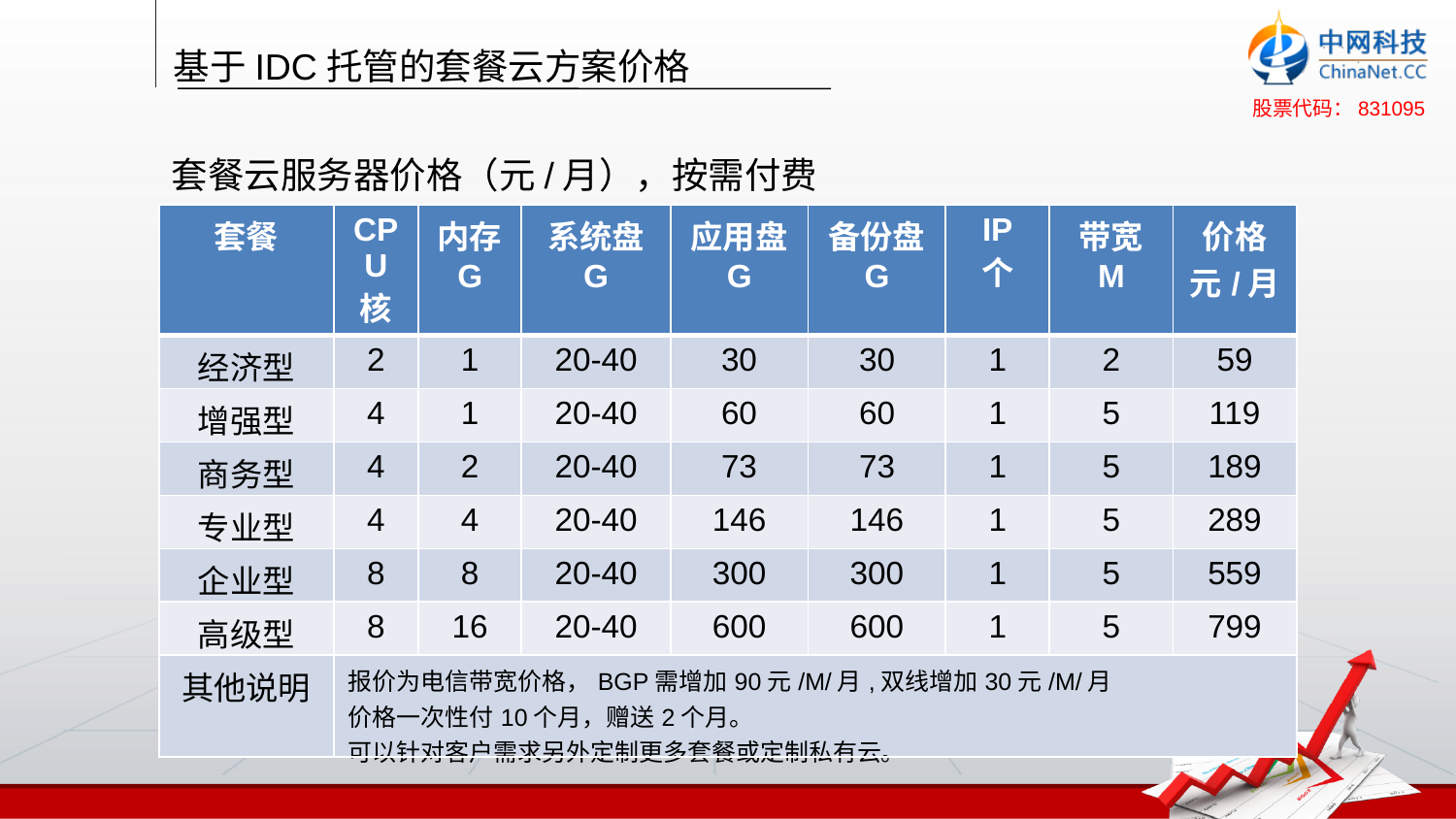

基于IDC托管的套餐云方案价格

套餐云服务器价格（元/月），按需付费

| 套餐 | CPU 核 | 内存 G | 系统盘 G | 应用盘 G | 备份盘 G | IP 个 | 带宽 M | 价格 元/月 |
| --- | --- | --- | --- | --- | --- | --- | --- | --- |
| 经济型 | 2 | 1 | 20-40 | 30 | 30 | 1 | 2 | 59 |
| 增强型 | 4 | 1 | 20-40 | 60 | 60 | 1 | 5 | 119 |
| 商务型 | 4 | 2 | 20-40 | 73 | 73 | 1 | 5 | 189 |
| 专业型 | 4 | 4 | 20-40 | 146 | 146 | 1 | 5 | 289 |
| 企业型 | 8 | 8 | 20-40 | 300 | 300 | 1 | 5 | 559 |
| 高级型 | 8 | 16 | 20-40 | 600 | 600 | 1 | 5 | 799 |
| 其他说明 | 报价为电信带宽价格，BGP需增加90元/M/月,双线增加30元/M/月 价格一次性付10个月，赠送2个月。 可以针对客户需求另外定制更多套餐或定制私有云。 |  |  |  |  |  |  |  |
建议内容：

可以用文字或者图示
扼要的说明公司做那些什么产品，实现什么功能等，目的要别人一听就明白你公司是做什么的